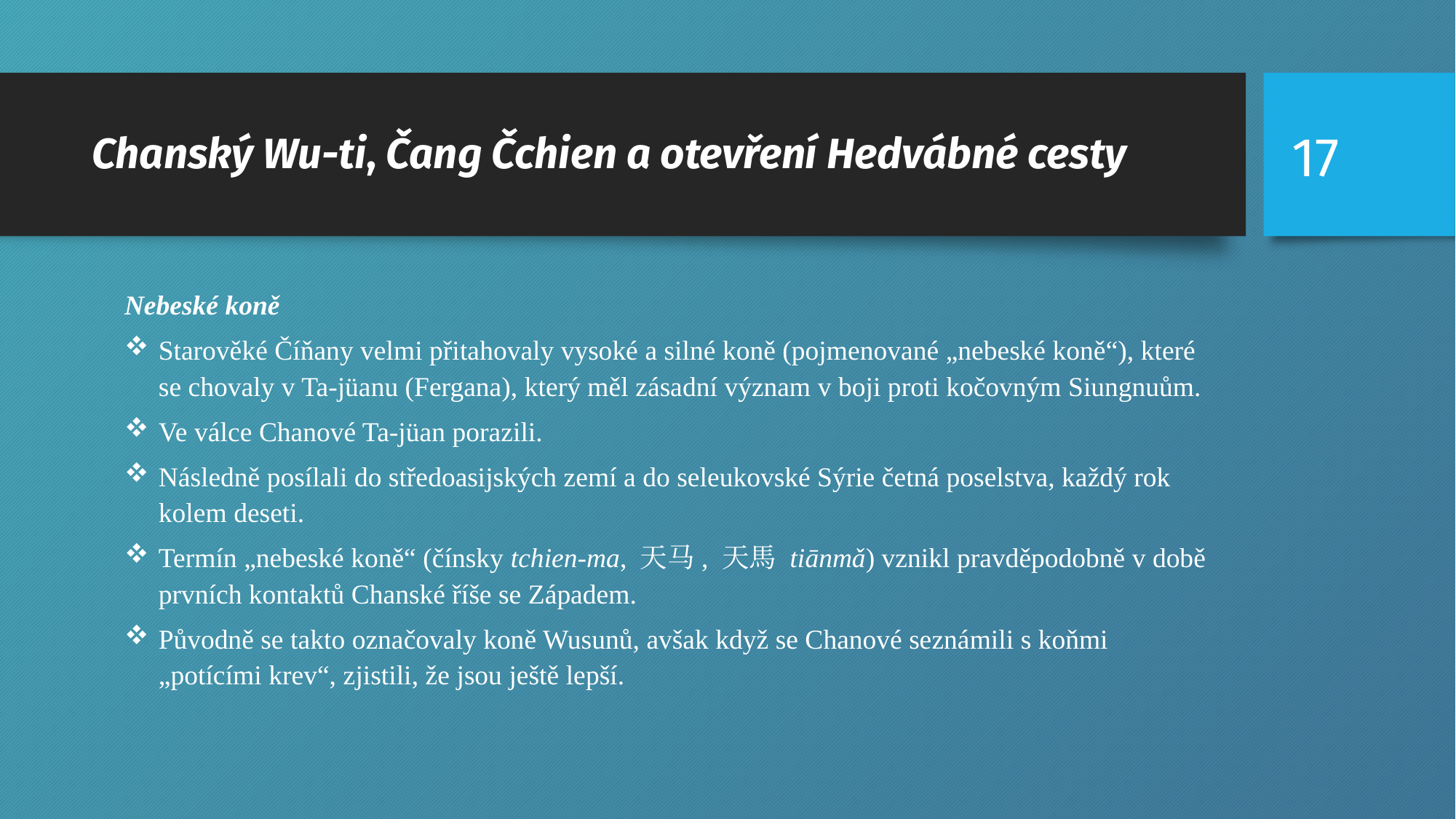

17
# Chanský Wu-ti, Čang Čchien a otevření Hedvábné cesty
Nebeské koně
Starověké Číňany velmi přitahovaly vysoké a silné koně (pojmenované „nebeské koně“), které se chovaly v Ta-jüanu (Fergana), který měl zásadní význam v boji proti kočovným Siungnuům.
Ve válce Chanové Ta-jüan porazili.
Následně posílali do středoasijských zemí a do seleukovské Sýrie četná poselstva, každý rok kolem deseti.
Termín „nebeské koně“ (čínsky tchien-ma, 天马, 天馬 tiānmǎ) vznikl pravděpodobně v době prvních kontaktů Chanské říše se Západem.
Původně se takto označovaly koně Wusunů, avšak když se Chanové seznámili s koňmi „potícími krev“, zjistili, že jsou ještě lepší.